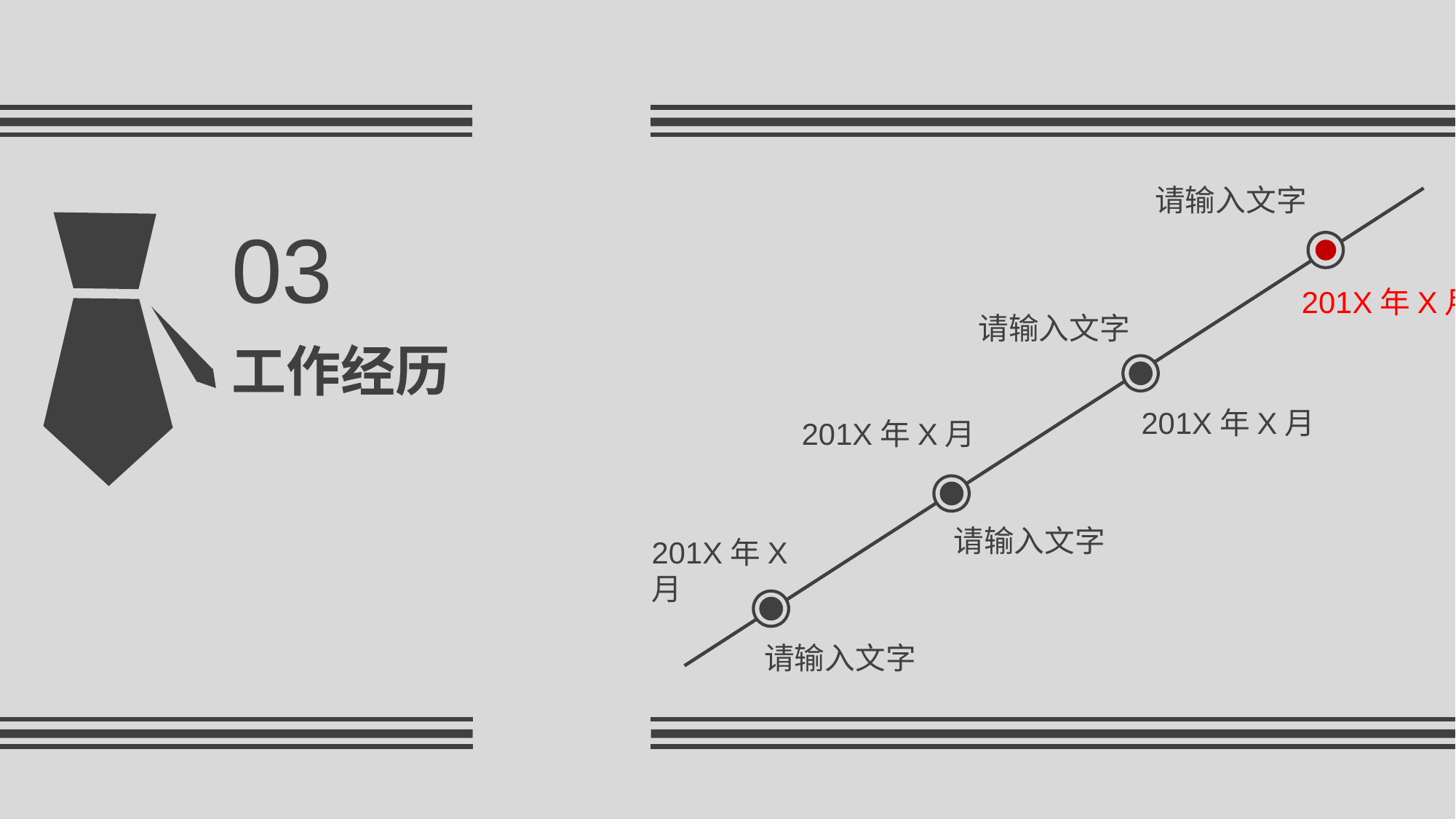

请输入文字

03
201X年X月
请输入文字
工作经历
201X年X月
201X年X月
请输入文字
201X年X月
请输入文字